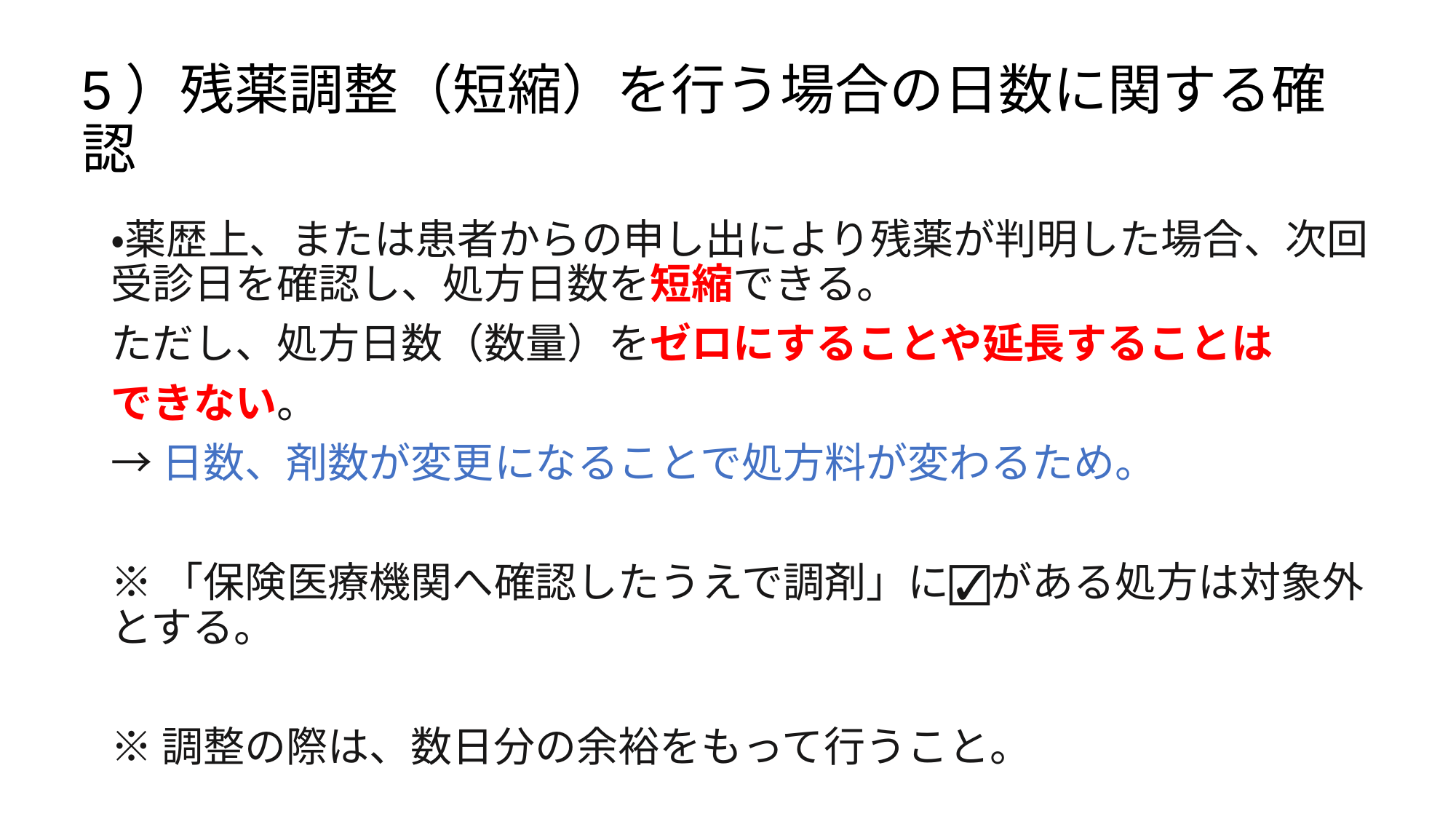

# 5）残薬調整（短縮）を行う場合の日数に関する確認
・薬歴上、または患者からの申し出により残薬が判明した場合、次回受診日を確認し、処方日数を短縮できる。
ただし、処方日数（数量）をゼロにすることや延長することは
できない。
→日数、剤数が変更になることで処方料が変わるため。

※「保険医療機関へ確認したうえで調剤」に☑がある処方は対象外とする。

※調整の際は、数日分の余裕をもって行うこと。